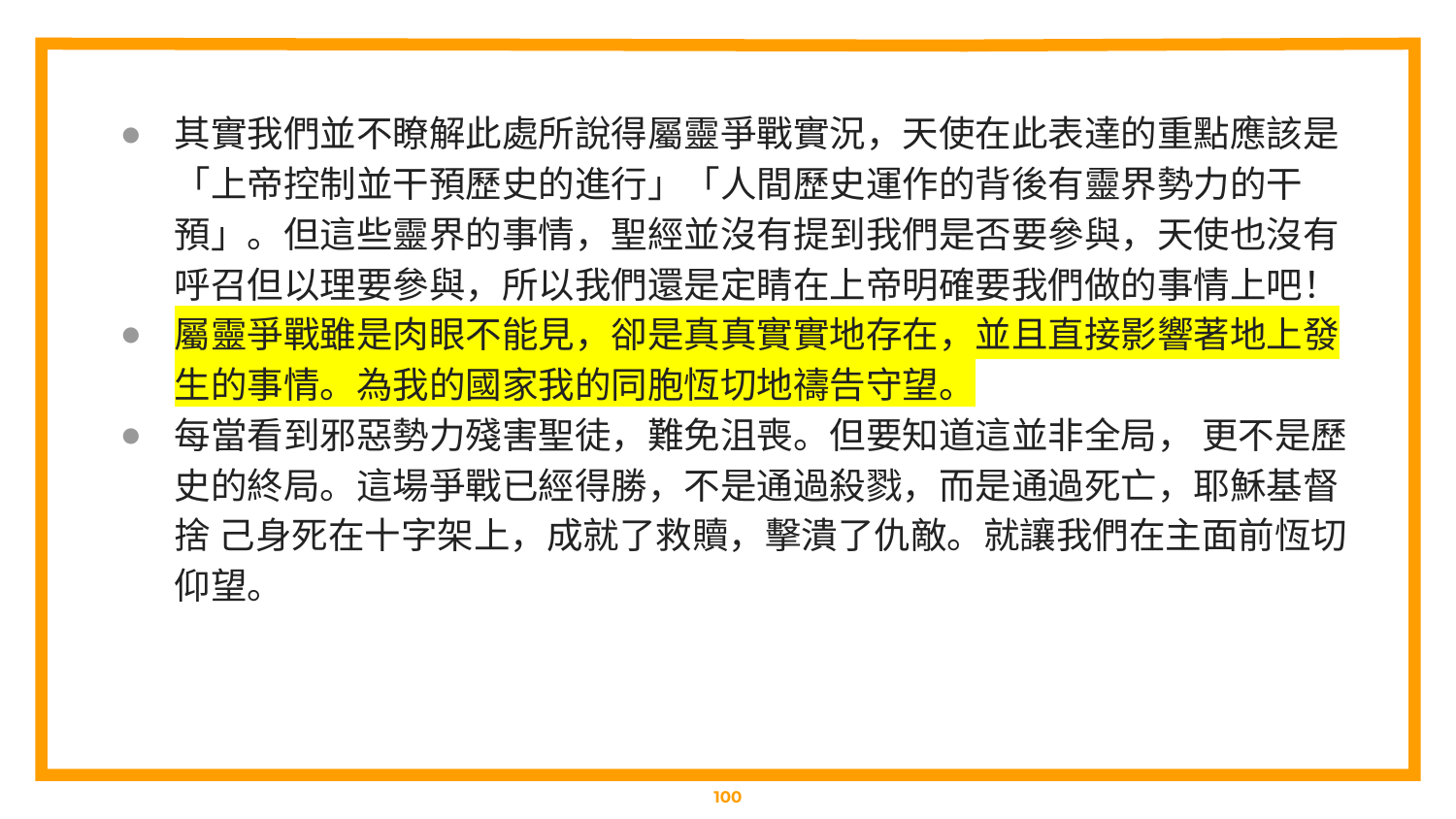

其實我們並不瞭解此處所說得屬靈爭戰實況，天使在此表達的重點應該是「上帝控制並干預歷史的進行」「人間歷史運作的背後有靈界勢力的干預」。但這些靈界的事情，聖經並沒有提到我們是否要參與，天使也沒有呼召但以理要參與，所以我們還是定睛在上帝明確要我們做的事情上吧！
屬靈爭戰雖是肉眼不能見，卻是真真實實地存在，並且直接影響著地上發生的事情。為我的國家我的同胞恆切地禱告守望。
每當看到邪惡勢力殘害聖徒，難免沮喪。但要知道這並非全局， 更不是歷史的終局。這場爭戰已經得勝，不是通過殺戮，而是通過死亡，耶穌基督捨 己身死在十字架上，成就了救贖，擊潰了仇敵。就讓我們在主面前恆切仰望。

100